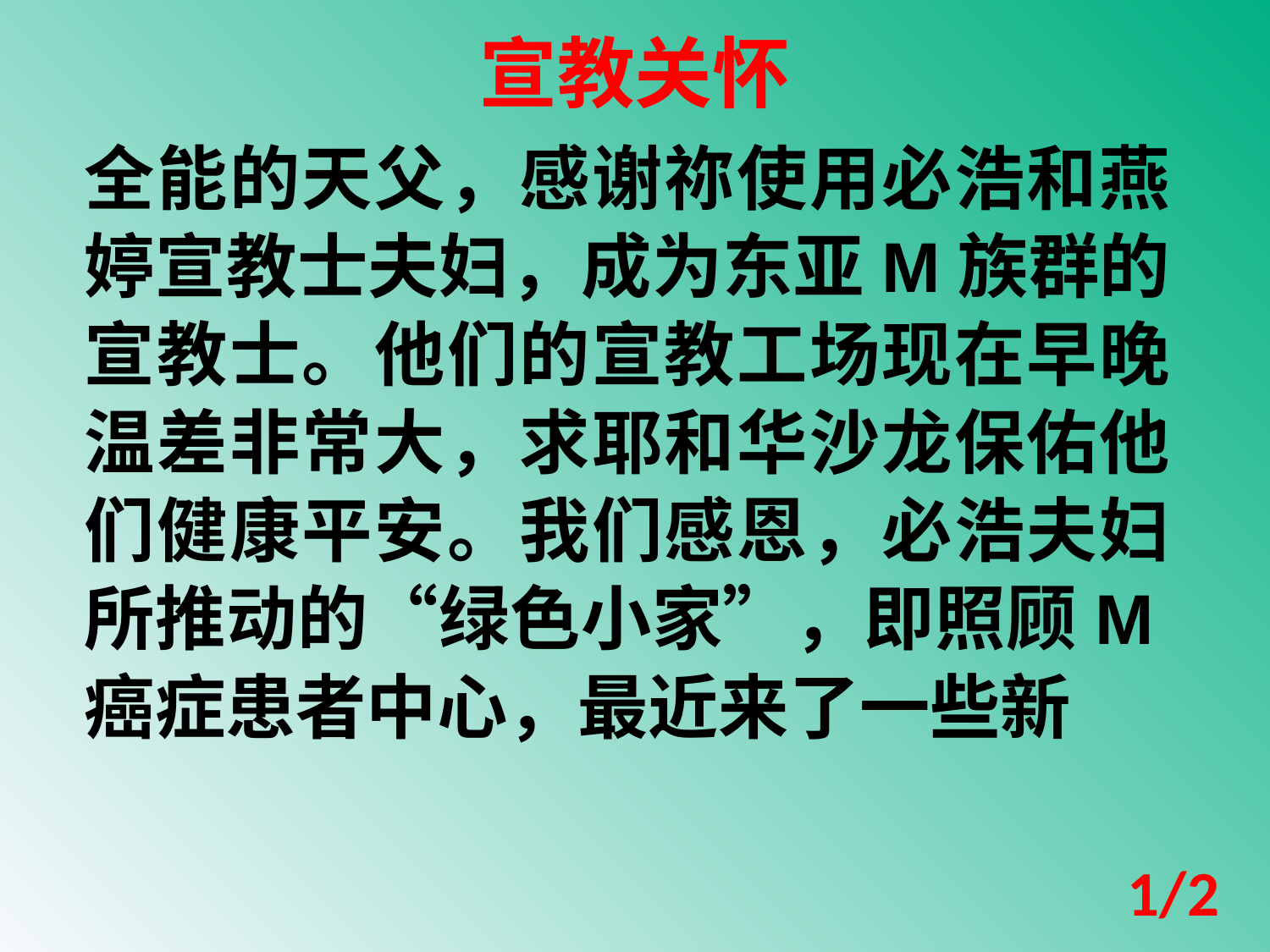

宣教关怀
全能的天父，感谢祢使用必浩和燕婷宣教士夫妇，成为东亚M族群的宣教士。他们的宣教工场现在早晚温差非常大，求耶和华沙龙保佑他们健康平安。我们感恩，必浩夫妇所推动的“绿色小家”，即照顾M癌症患者中心，最近来了一些新
1/2